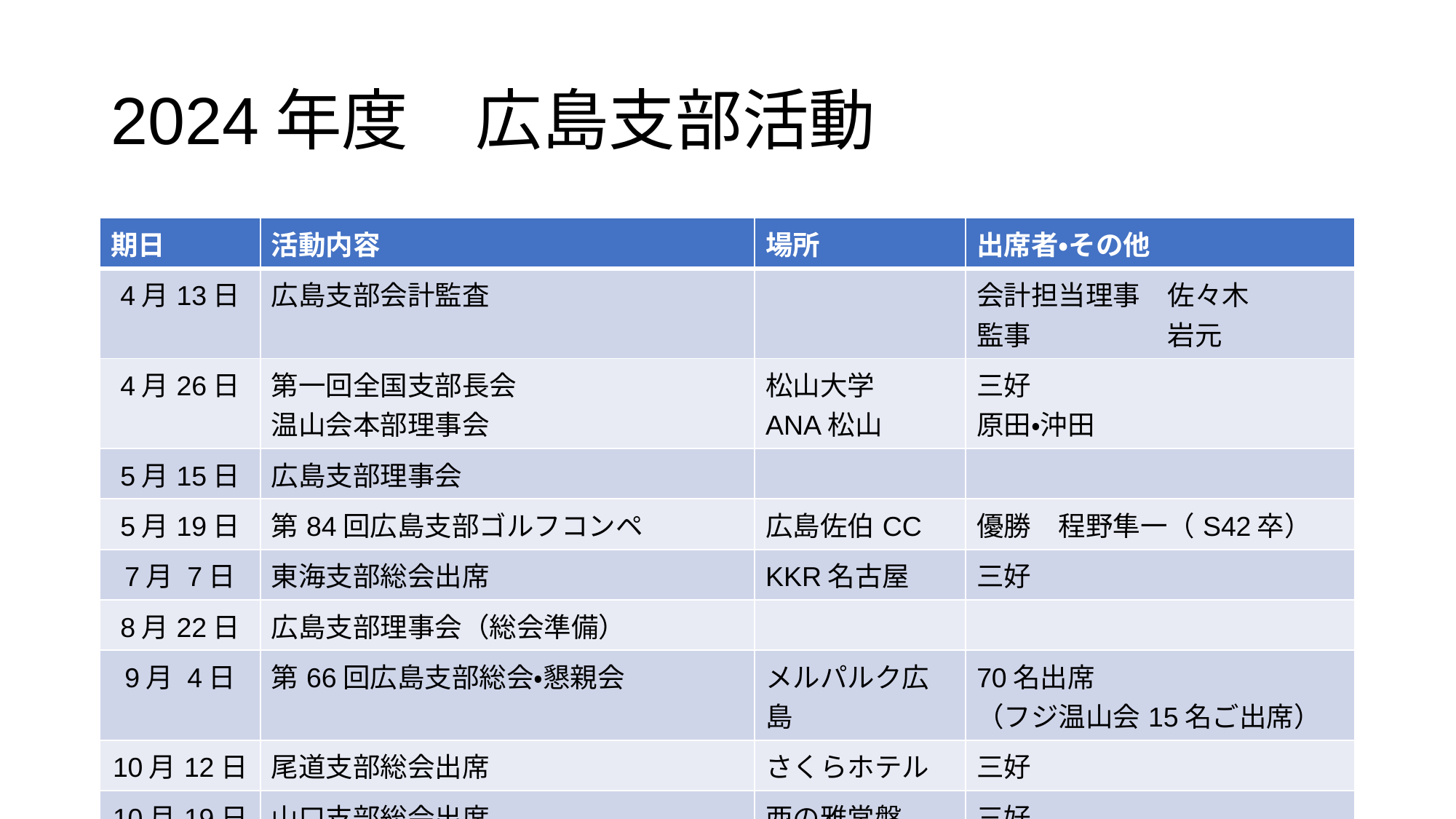

# 2024年度　広島支部活動
| 期日 | 活動内容 | 場所 | 出席者・その他 |
| --- | --- | --- | --- |
| 4月13日 | 広島支部会計監査 |  | 会計担当理事　佐々木 監事　　　　　岩元 |
| 4月26日 | 第一回全国支部長会 温山会本部理事会 | 松山大学 ANA松山 | 三好 原田・沖田 |
| 5月15日 | 広島支部理事会 |  |  |
| 5月19日 | 第84回広島支部ゴルフコンペ | 広島佐伯CC | 優勝　程野隼一（S42卒） |
| 7月 7日 | 東海支部総会出席 | KKR名古屋 | 三好 |
| 8月22日 | 広島支部理事会（総会準備） |  |  |
| 9月 4日 | 第66回広島支部総会・懇親会 | メルパルク広島 | 70名出席 （フジ温山会15名ご出席） |
| 10月12日 | 尾道支部総会出席 | さくらホテル | 三好 |
| 10月19日 | 山口支部総会出席 | 西の雅常盤 | 三好 |
| 11月24日 | 第85回広島支部コンペ | 広島佐伯CC | 優勝　森田秀樹（S62卒） |